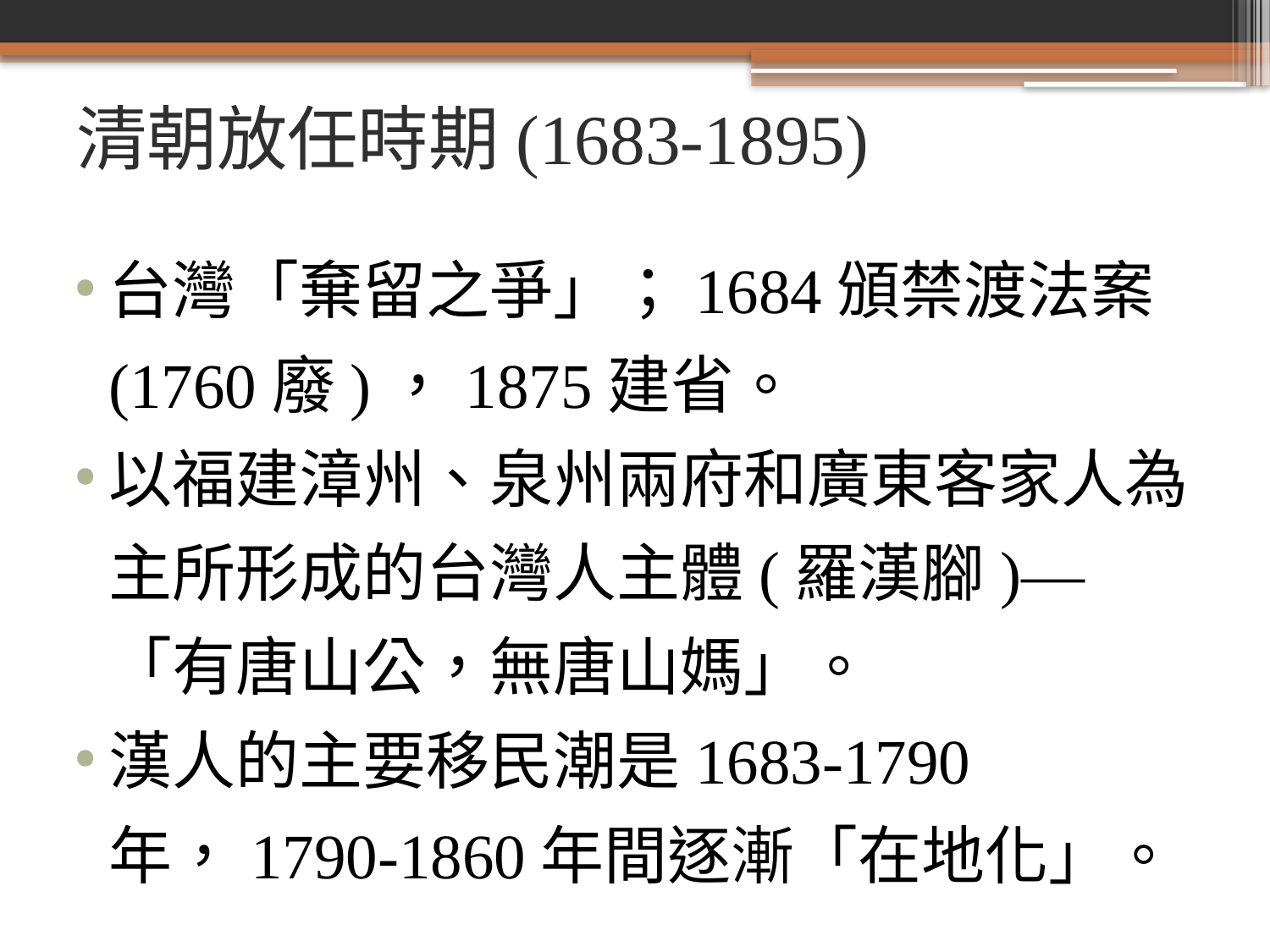

# 清朝放任時期(1683-1895)
台灣「棄留之爭」；1684頒禁渡法案(1760廢)，1875建省。
以福建漳州、泉州兩府和廣東客家人為主所形成的台灣人主體(羅漢腳)—「有唐山公，無唐山媽」。
漢人的主要移民潮是1683-1790年，1790-1860年間逐漸「在地化」。